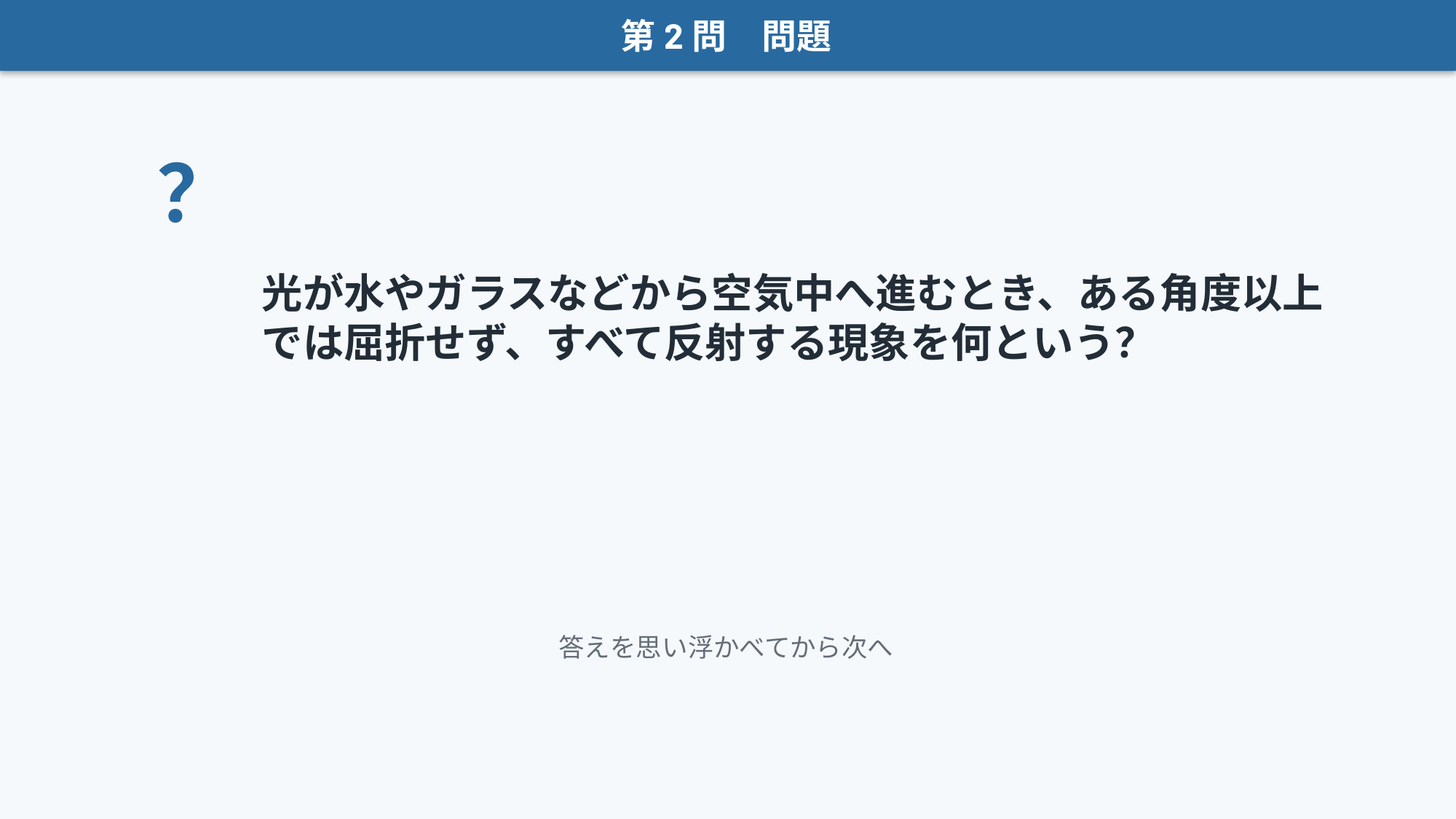

第2問　問題
？
光が水やガラスなどから空気中へ進むとき、ある角度以上では屈折せず、すべて反射する現象を何という？
答えを思い浮かべてから次へ